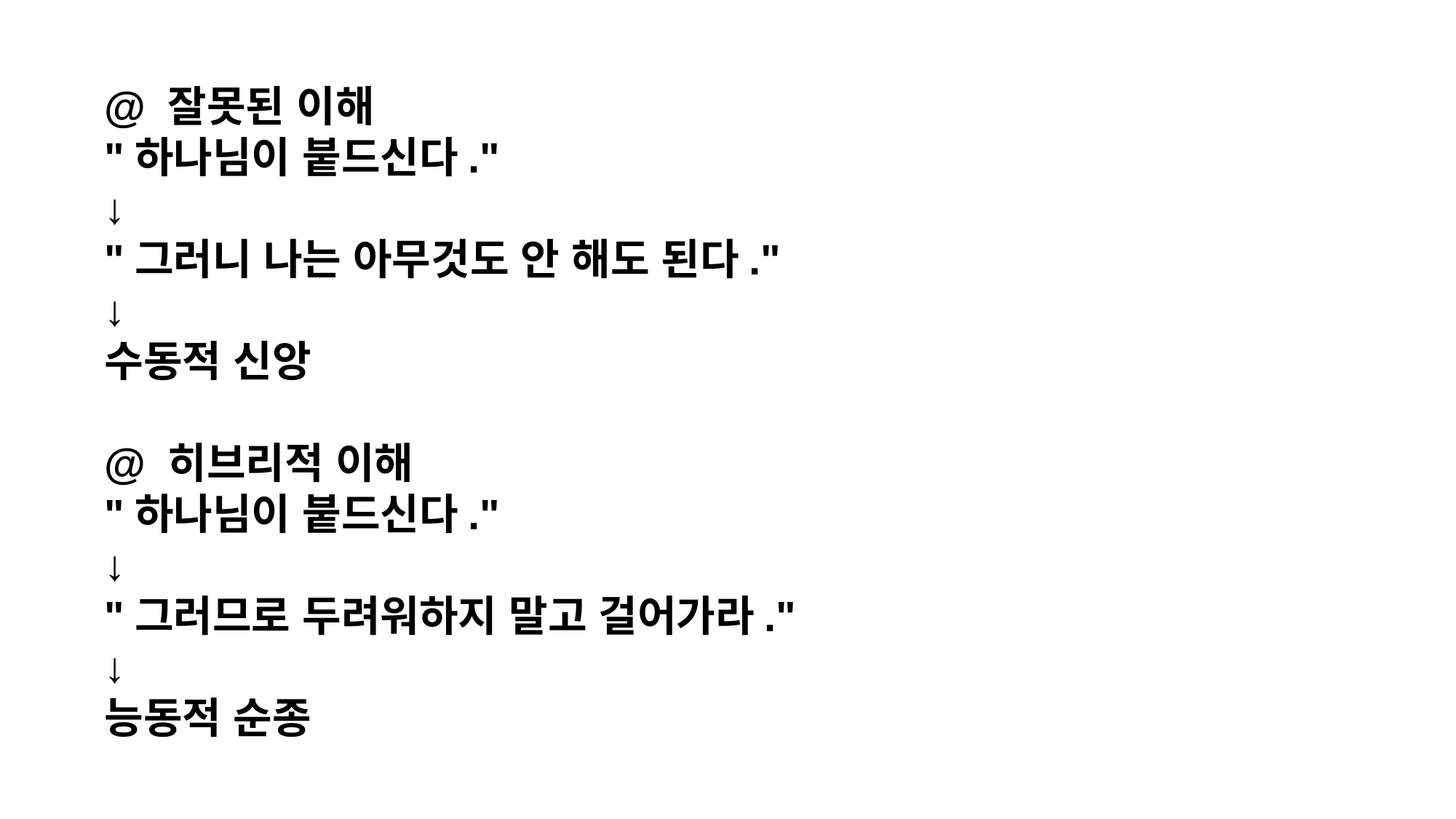

@ 잘못된 이해
"하나님이 붙드신다."
↓
"그러니 나는 아무것도 안 해도 된다."
↓
수동적 신앙

@ 히브리적 이해
"하나님이 붙드신다."
↓
"그러므로 두려워하지 말고 걸어가라."
↓
능동적 순종